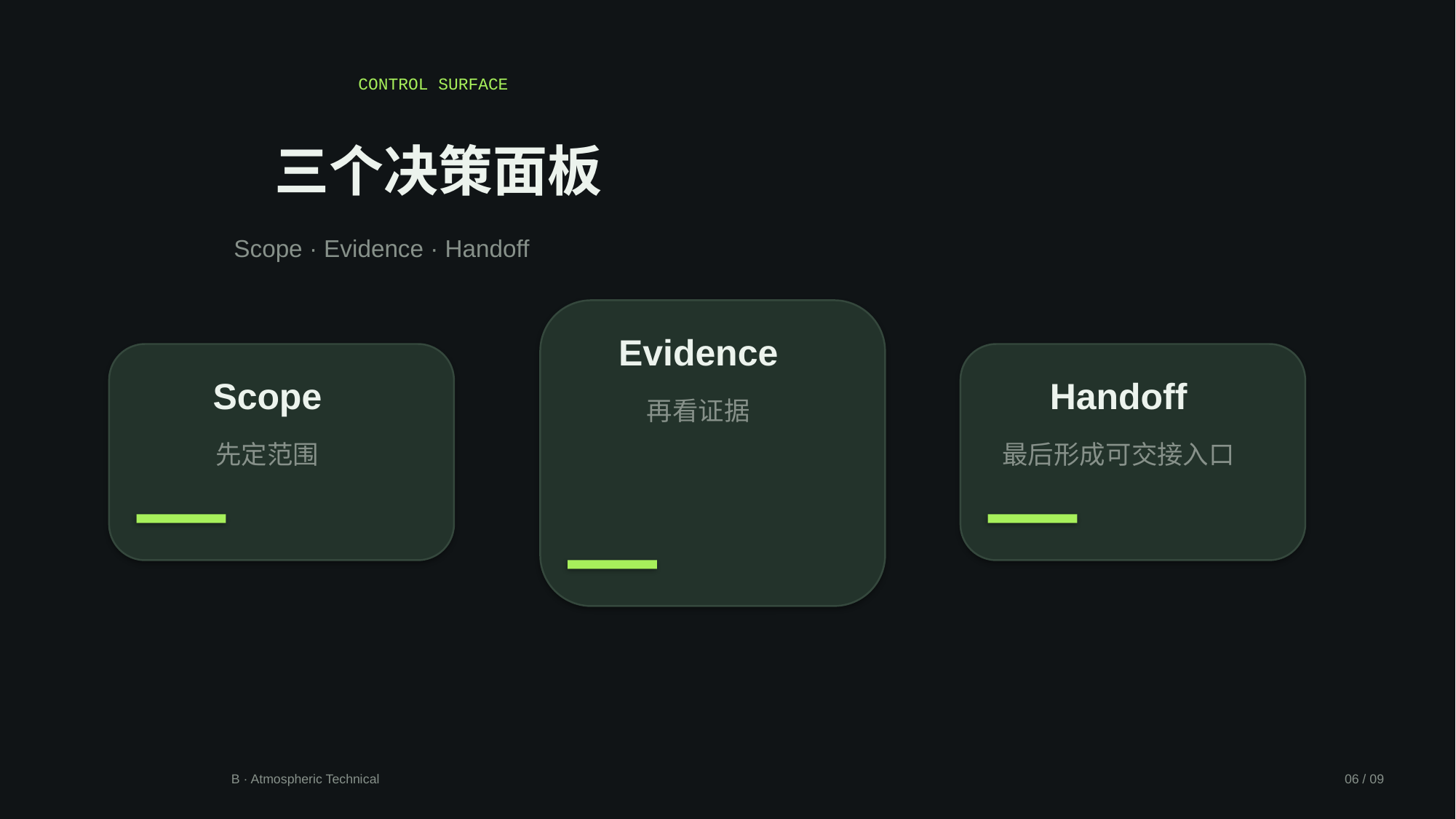

CONTROL SURFACE
三个决策面板
Scope · Evidence · Handoff

Evidence

Scope
Handoff
再看证据
先定范围
最后形成可交接入口

B · Atmospheric Technical
06 / 09